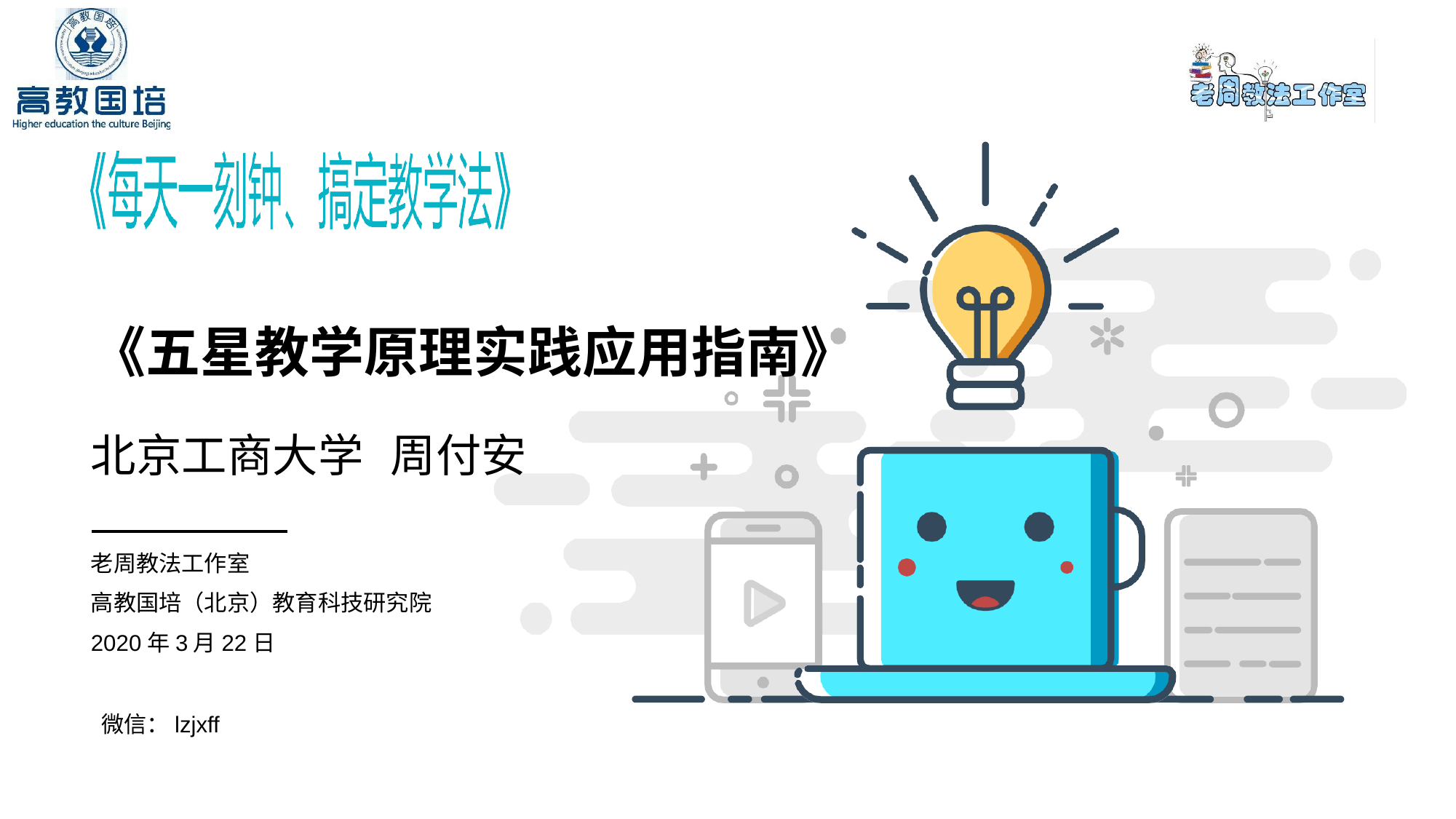

# 《五星教学原理实践应用指南》

北京工商大学	周付安

老周教法工作室
高教国培（北京）教育科技研究院
2020年3月22日

微信：lzjxff